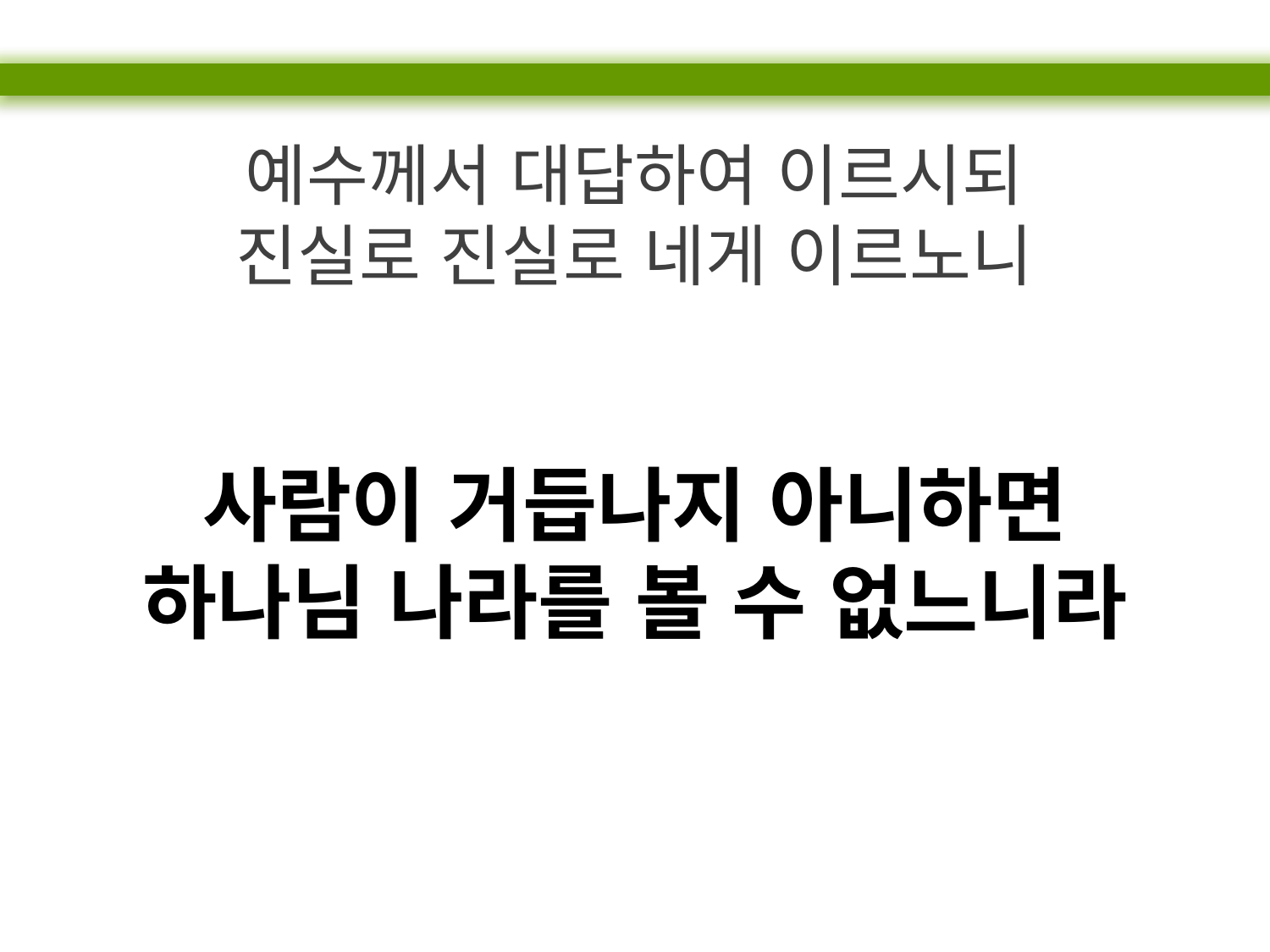

예수께서 대답하여 이르시되
진실로 진실로 네게 이르노니
사람이 거듭나지 아니하면
하나님 나라를 볼 수 없느니라